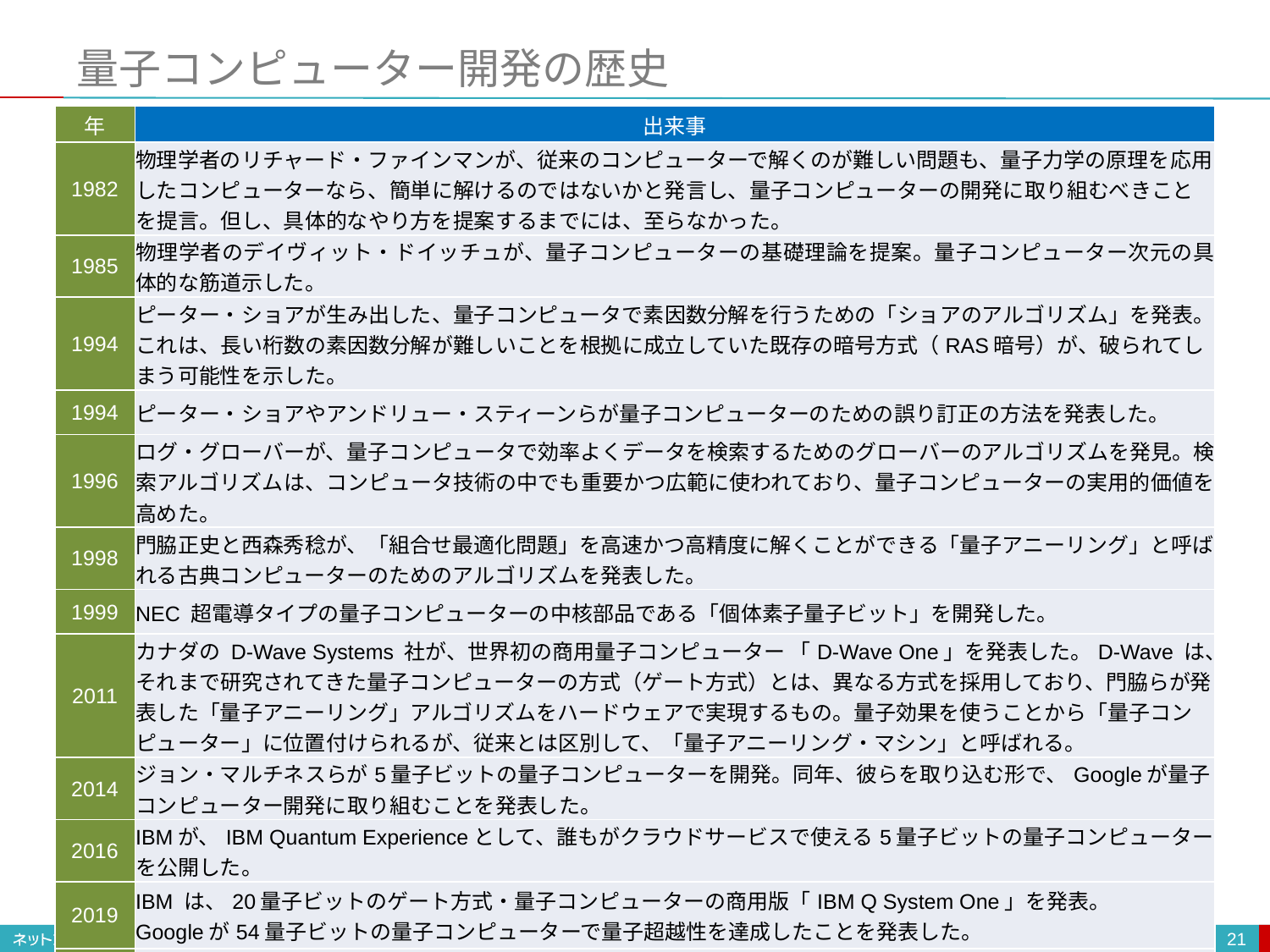

# 量子コンピューター開発の歴史
| 年 | 出来事 |
| --- | --- |
| 1982 | 物理学者のリチャード・ファインマンが、従来のコンピューターで解くのが難しい問題も、量子力学の原理を応用したコンピューターなら、簡単に解けるのではないかと発言し、量子コンピューターの開発に取り組むべきことを提言。但し、具体的なやり方を提案するまでには、至らなかった。 |
| 1985 | 物理学者のデイヴィット・ドイッチュが、量子コンピューターの基礎理論を提案。量子コンピューター次元の具体的な筋道示した。 |
| 1994 | ピーター・ショアが生み出した、量子コンピュータで素因数分解を行うための「ショアのアルゴリズム」を発表。これは、長い桁数の素因数分解が難しいことを根拠に成立していた既存の暗号方式（RAS暗号）が、破られてしまう可能性を示した。 |
| 1994 | ピーター・ショアやアンドリュー・スティーンらが量子コンピューターのための誤り訂正の方法を発表した。 |
| 1996 | ログ・グローバーが、量子コンピュータで効率よくデータを検索するためのグローバーのアルゴリズムを発見。検索アルゴリズムは、コンピュータ技術の中でも重要かつ広範に使われており、量子コンピューターの実用的価値を高めた。 |
| 1998 | 門脇正史と西森秀稔が、「組合せ最適化問題」を高速かつ高精度に解くことができる「量子アニーリング」と呼ばれる古典コンピューターのためのアルゴリズムを発表した。 |
| 1999 | NEC 超電導タイプの量子コンピューターの中核部品である「個体素子量子ビット」を開発した。 |
| 2011 | カナダの D-Wave Systems 社が、世界初の商用量子コンピューター 「D-Wave One」を発表した。D-Wave は、それまで研究されてきた量子コンピューターの方式（ゲート方式）とは、異なる方式を採用しており、門脇らが発表した「量子アニーリング」アルゴリズムをハードウェアで実現するもの。量子効果を使うことから「量子コンピューター」に位置付けられるが、従来とは区別して、「量子アニーリング・マシン」と呼ばれる。 |
| 2014 | ジョン・マルチネスらが5量子ビットの量子コンピューターを開発。同年、彼らを取り込む形で、Googleが量子コンピューター開発に取り組むことを発表した。 |
| 2016 | IBMが、IBM Quantum Experienceとして、誰もがクラウドサービスで使える5量子ビットの量子コンピューターを公開した。 |
| 2019 | IBM は、20量子ビットのゲート方式・量子コンピューターの商用版「IBM Q System One」を発表。 Googleが54量子ビットの量子コンピューターで量子超越性を達成したことを発表した。 |
| 2022 | IBMが433量子ビットの量子コンピューターを発表した。 |
| 2023 | 理研が64量子ビットの量子コンピューターを発表。クラウド・サービスとして無償公開を開始した。 |
21